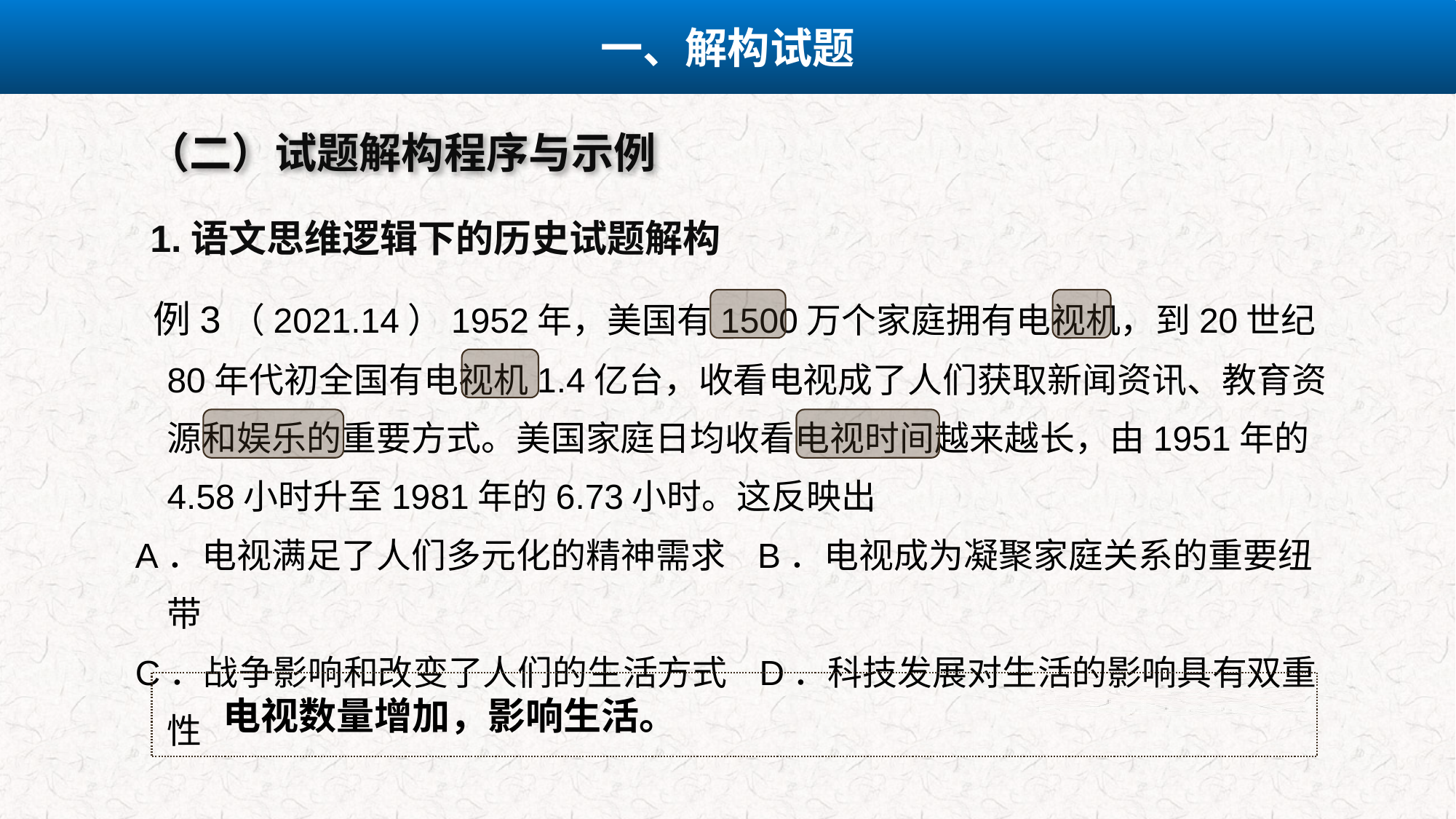

一、解构试题
（二）试题解构程序与示例
1.语文思维逻辑下的历史试题解构
 例3（2021.14）1952年，美国有1500万个家庭拥有电视机，到20世纪80年代初全国有电视机1.4亿台，收看电视成了人们获取新闻资讯、教育资源和娱乐的重要方式。美国家庭日均收看电视时间越来越长，由1951年的4.58小时升至1981年的6.73小时。这反映出
A．电视满足了人们多元化的精神需求   B．电视成为凝聚家庭关系的重要纽带
C．战争影响和改变了人们的生活方式   D．科技发展对生活的影响具有双重性

      电视数量增加，影响生活。